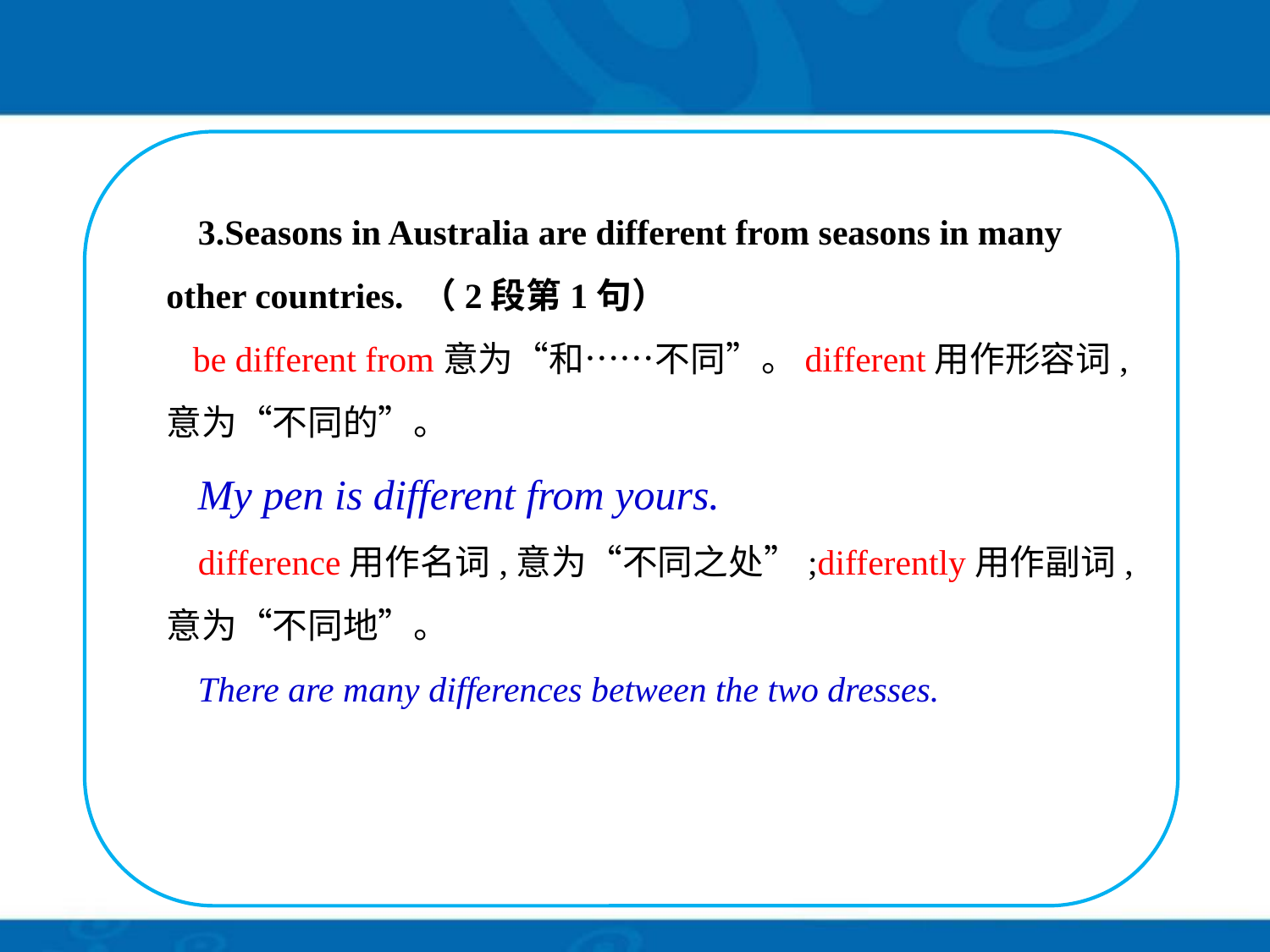

3.Seasons in Australia are different from seasons in many other countries. （2段第1句）
   be different from意为“和……不同”。different用作形容词,意为“不同的”。
My pen is different from yours.
difference用作名词,意为“不同之处”;differently用作副词,意为“不同地”。
There are many differences between the two dresses.